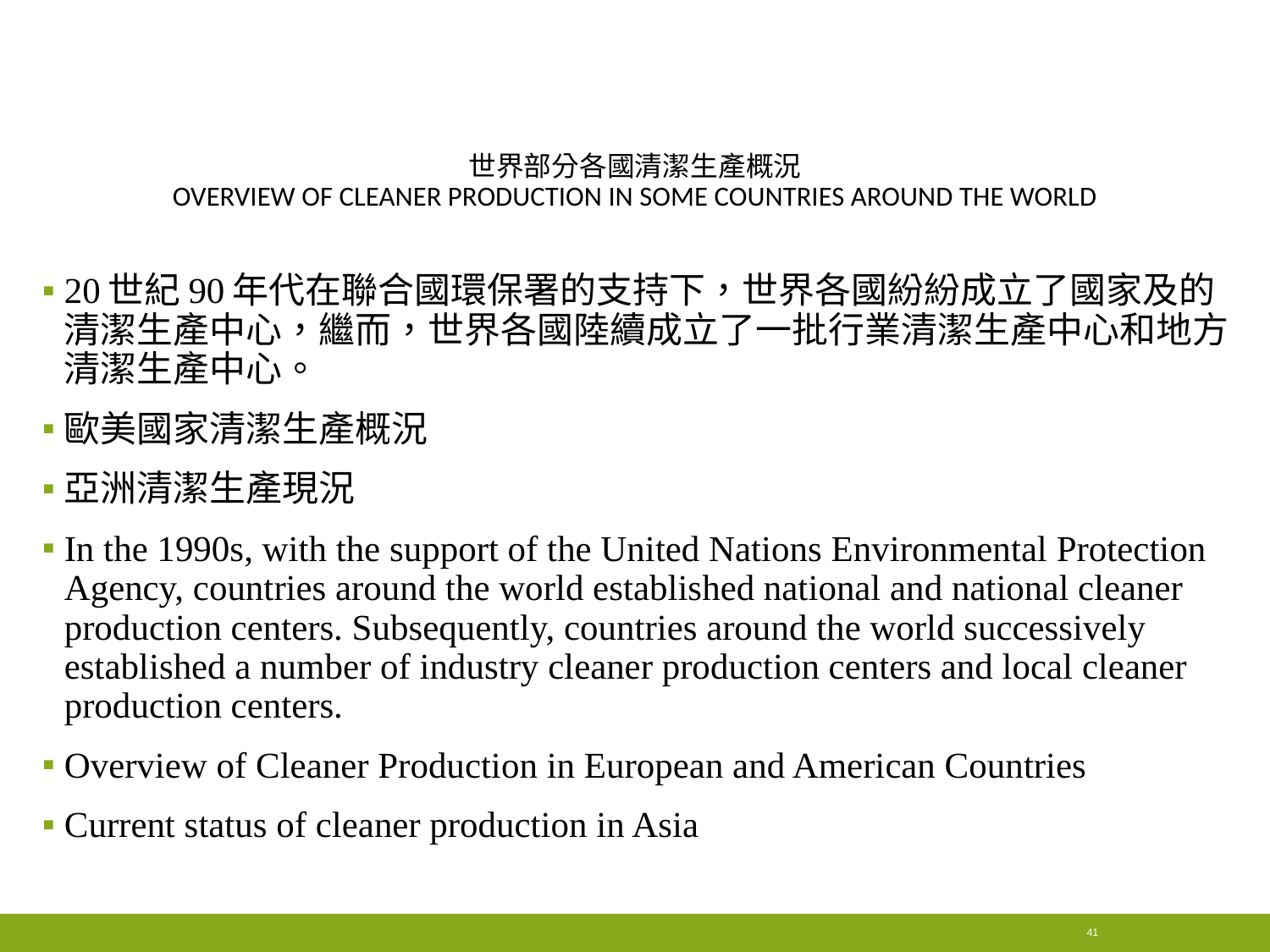

# 世界部分各國清潔生產概況 Overview of cleaner production in some countries around the world
20世紀90年代在聯合國環保署的支持下，世界各國紛紛成立了國家及的清潔生產中心，繼而，世界各國陸續成立了一批行業清潔生產中心和地方清潔生產中心。
歐美國家清潔生產概況
亞洲清潔生產現況
In the 1990s, with the support of the United Nations Environmental Protection Agency, countries around the world established national and national cleaner production centers. Subsequently, countries around the world successively established a number of industry cleaner production centers and local cleaner production centers.
Overview of Cleaner Production in European and American Countries
Current status of cleaner production in Asia
41